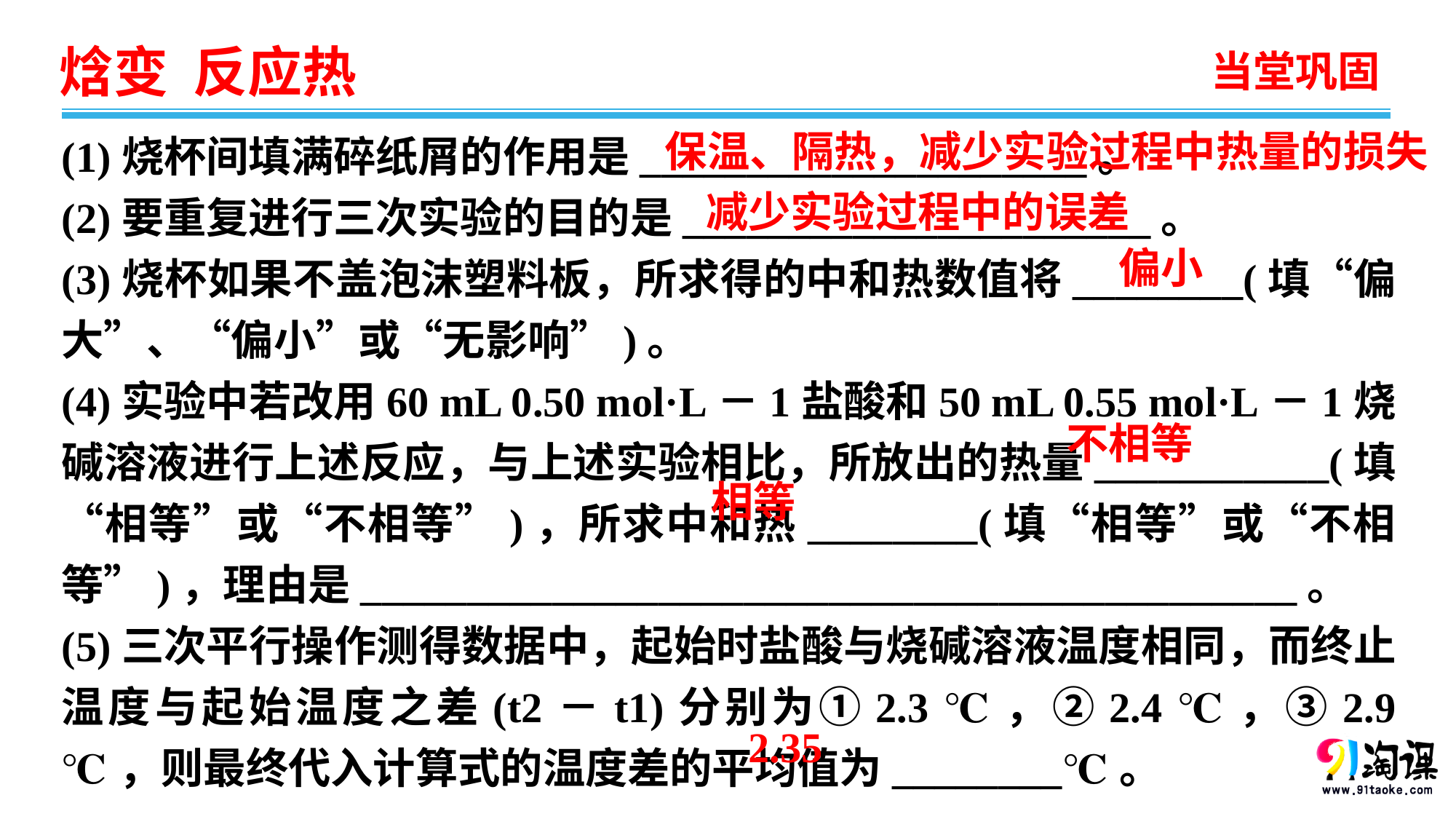

当堂巩固
(1)烧杯间填满碎纸屑的作用是_____________________。
(2)要重复进行三次实验的目的是______________________。
(3)烧杯如果不盖泡沫塑料板，所求得的中和热数值将________(填“偏大”、“偏小”或“无影响”)。
(4)实验中若改用60 mL 0.50 mol·L－1盐酸和50 mL 0.55 mol·L－1烧碱溶液进行上述反应，与上述实验相比，所放出的热量___________(填“相等”或“不相等”)，所求中和热________(填“相等”或“不相等”)，理由是____________________________________________。
(5)三次平行操作测得数据中，起始时盐酸与烧碱溶液温度相同，而终止温度与起始温度之差(t2－t1)分别为①2.3 ℃，②2.4 ℃，③2.9 ℃，则最终代入计算式的温度差的平均值为________℃。
保温、隔热，减少实验过程中热量的损失
减少实验过程中的误差
偏小
不相等
相等
2.35